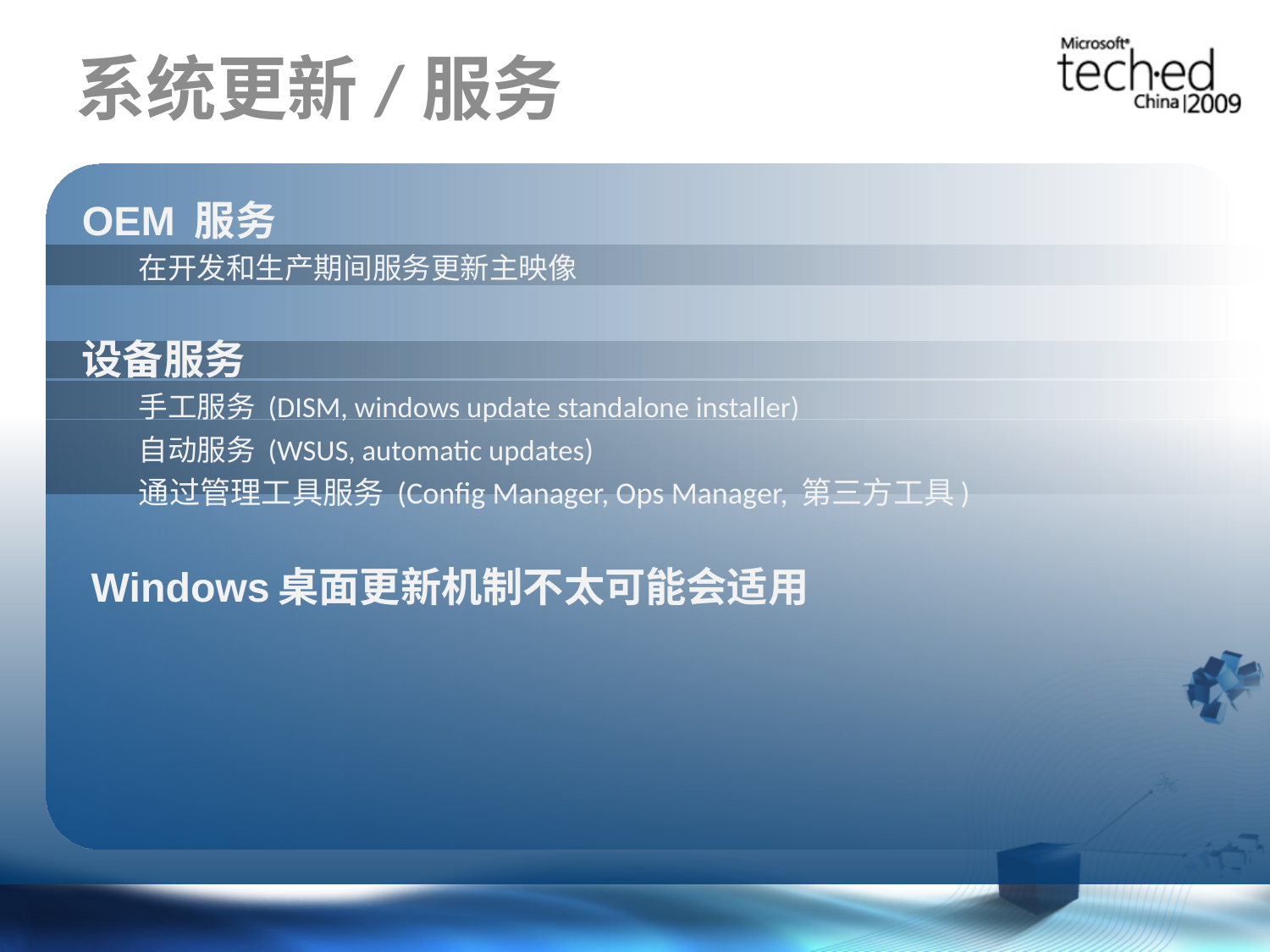

# 系统更新/服务

OEM 服务
在开发和生产期间服务更新主映像

设备服务
手工服务 (DISM, windows update standalone installer)
自动服务 (WSUS, automatic updates)
通过管理工具服务 (Config Manager, Ops Manager, 第三方工具)

 Windows桌面更新机制不太可能会适用